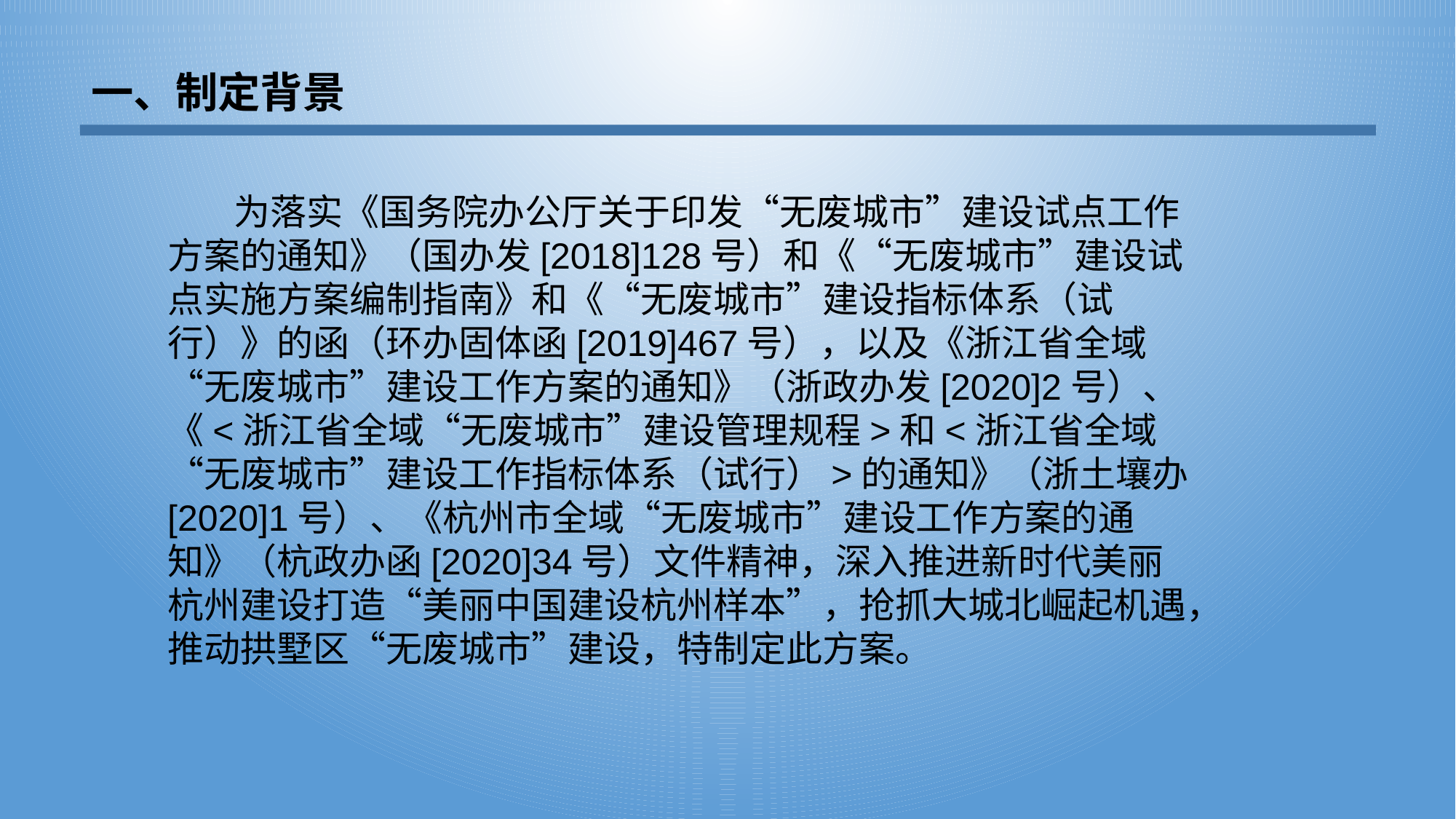

# 一、制定背景
       为落实《国务院办公厅关于印发“无废城市”建设试点工作方案的通知》（国办发[2018]128号）和《“无废城市”建设试点实施方案编制指南》和《“无废城市”建设指标体系（试行）》的函（环办固体函[2019]467号），以及《浙江省全域“无废城市”建设工作方案的通知》（浙政办发[2020]2号）、《<浙江省全域“无废城市”建设管理规程>和<浙江省全域“无废城市”建设工作指标体系（试行）>的通知》（浙土壤办[2020]1号）、《杭州市全域“无废城市”建设工作方案的通知》（杭政办函[2020]34号）文件精神，深入推进新时代美丽杭州建设打造“美丽中国建设杭州样本”，抢抓大城北崛起机遇，推动拱墅区“无废城市”建设，特制定此方案。

2